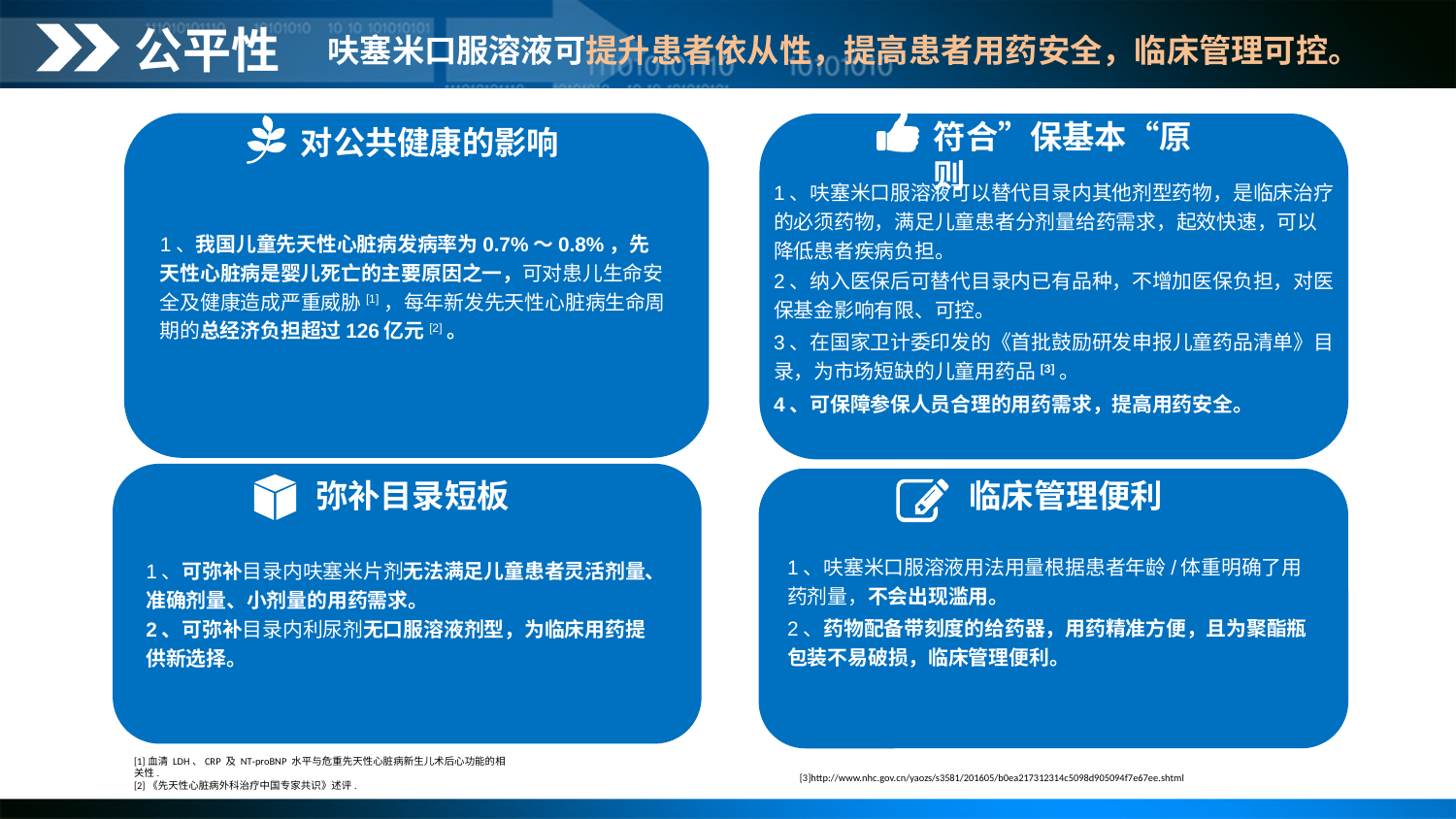

公平性
呋塞米口服溶液可提升患者依从性，提高患者用药安全，临床管理可控。

符合”保基本“原则

对公共健康的影响
1、呋塞米口服溶液可以替代目录内其他剂型药物，是临床治疗的必须药物，满足儿童患者分剂量给药需求，起效快速，可以降低患者疾病负担。
2、纳入医保后可替代目录内已有品种，不增加医保负担，对医保基金影响有限、可控。
3、在国家卫计委印发的《首批鼓励研发申报儿童药品清单》目录，为市场短缺的儿童用药品[3]。
4、可保障参保人员合理的用药需求，提高用药安全。
1、我国儿童先天性心脏病发病率为0.7%～0.8%，先天性心脏病是婴儿死亡的主要原因之一，可对患儿生命安全及健康造成严重威胁[1]，每年新发先天性心脏病生命周期的总经济负担超过126亿元[2]。
弥补目录短板
临床管理便利

1、呋塞米口服溶液用法用量根据患者年龄/体重明确了用药剂量，不会出现滥用。
2、药物配备带刻度的给药器，用药精准方便，且为聚酯瓶包装不易破损，临床管理便利。
1、可弥补目录内呋塞米片剂无法满足儿童患者灵活剂量、准确剂量、小剂量的用药需求。
2、可弥补目录内利尿剂无口服溶液剂型，为临床用药提供新选择。

[1]血清 LDH、CRP 及 NT⁃proBNP 水平与危重先天性心脏病新生儿术后心功能的相关性.
[2]《先天性心脏病外科治疗中国专家共识》述评.
[3]http://www.nhc.gov.cn/yaozs/s3581/201605/b0ea217312314c5098d905094f7e67ee.shtml